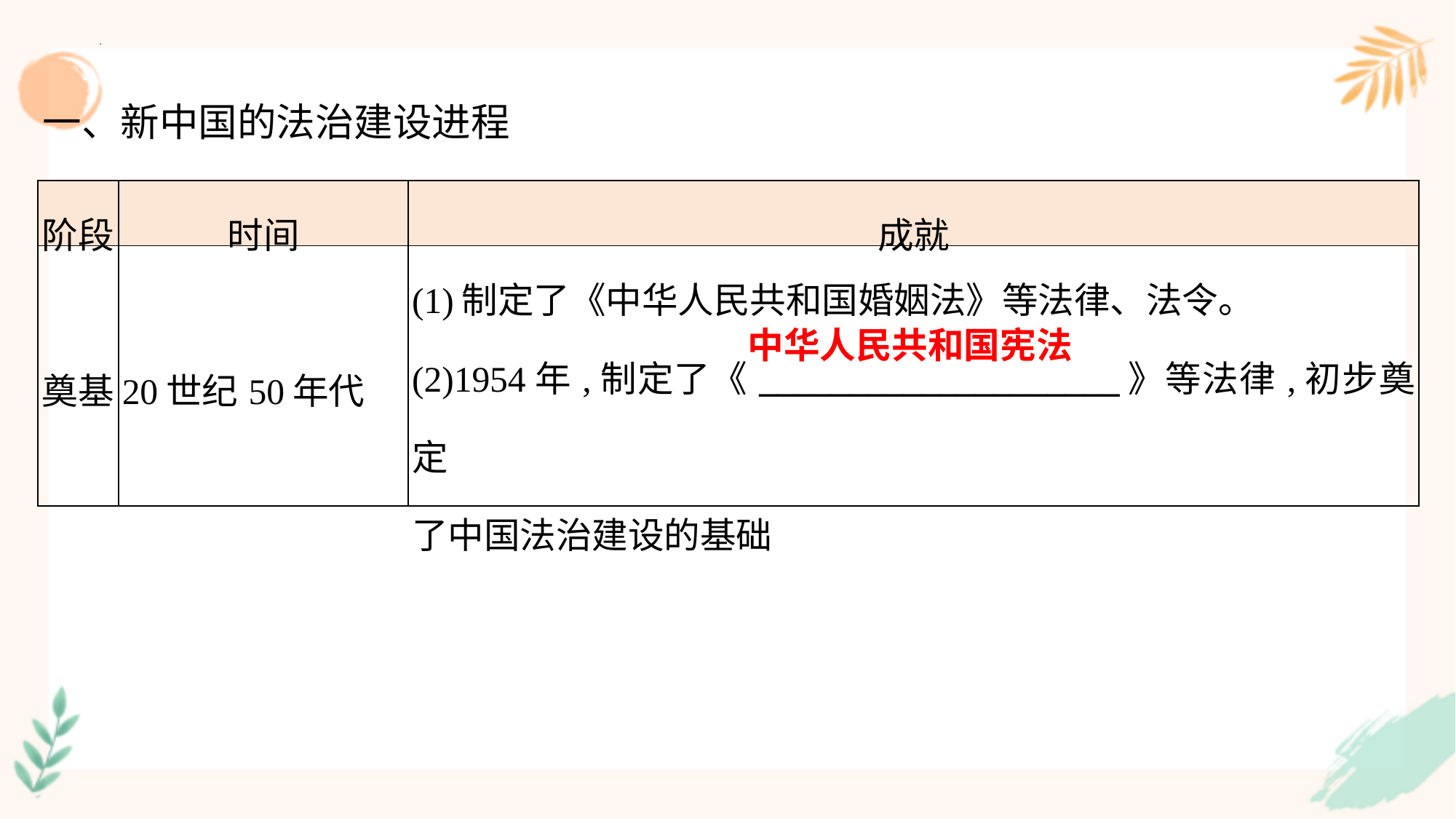

一、新中国的法治建设进程

| 阶段 | 时间 | 成就 |
| --- | --- | --- |
| 奠基 | 20世纪50年代 | (1)制定了《中华人民共和国婚姻法》等法律、法令。 (2)1954年,制定了《\_\_\_\_\_\_\_\_\_\_\_\_\_\_\_\_\_\_\_\_》等法律,初步奠定 了中国法治建设的基础 |
中华人民共和国宪法